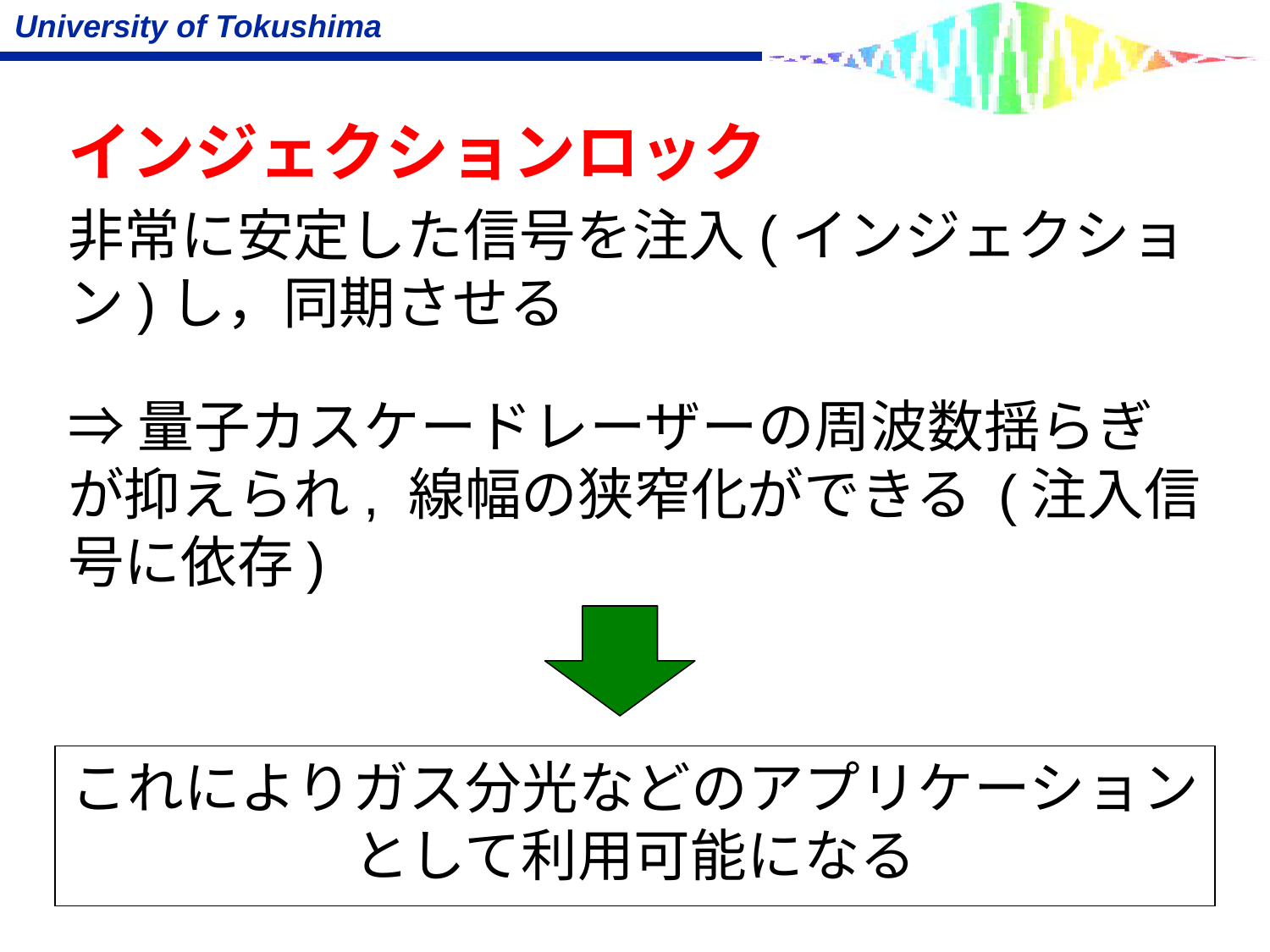

インジェクションロック
非常に安定した信号を注入(インジェクション)し，同期させる

⇒量子カスケードレーザーの周波数揺らぎが抑えられ, 線幅の狭窄化ができる (注入信号に依存)

これによりガス分光などのアプリケーションとして利用可能になる